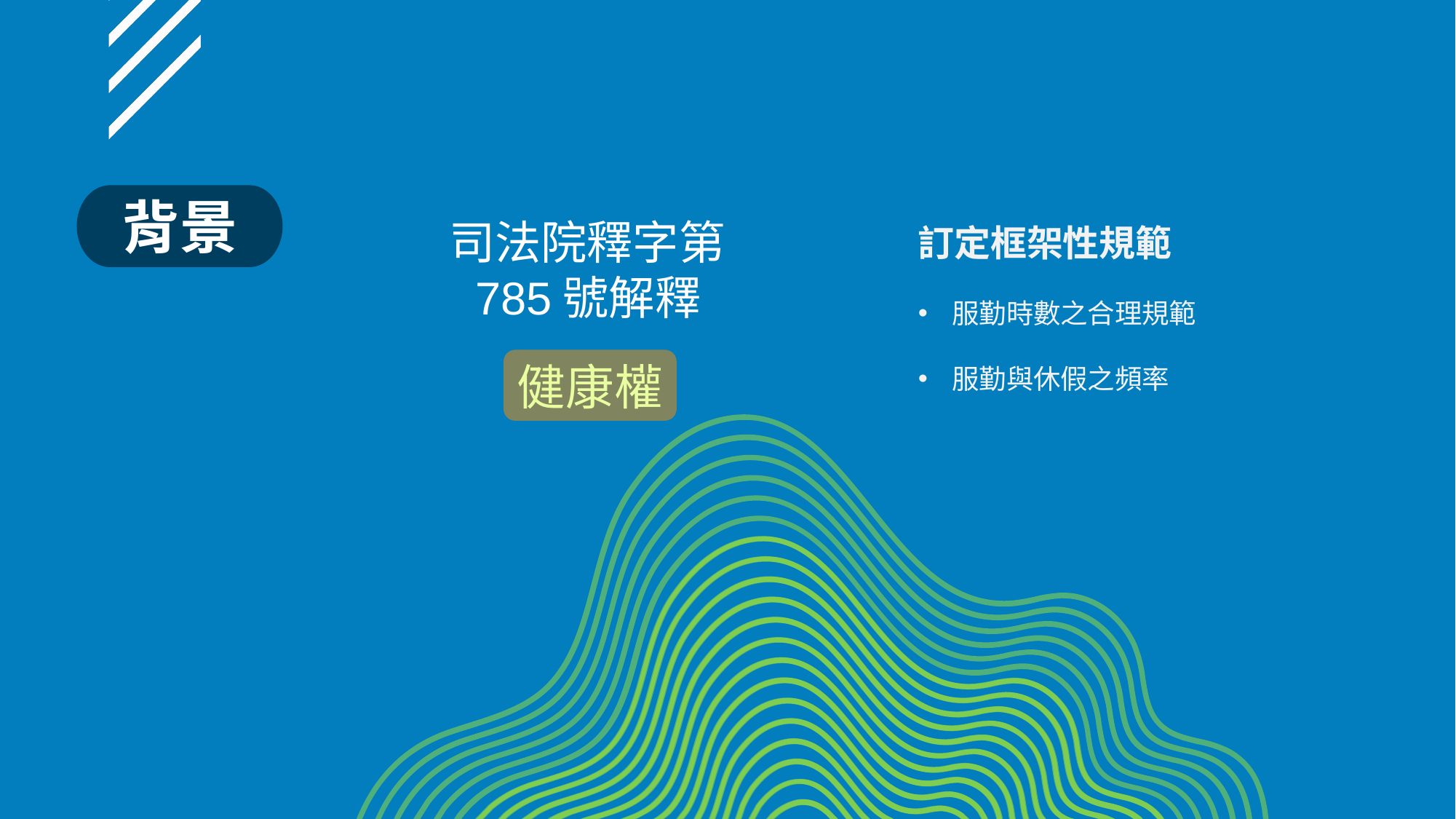

# 背景
司法院釋字第785號解釋
訂定框架性規範
服勤時數之合理規範
服勤與休假之頻率

健康權